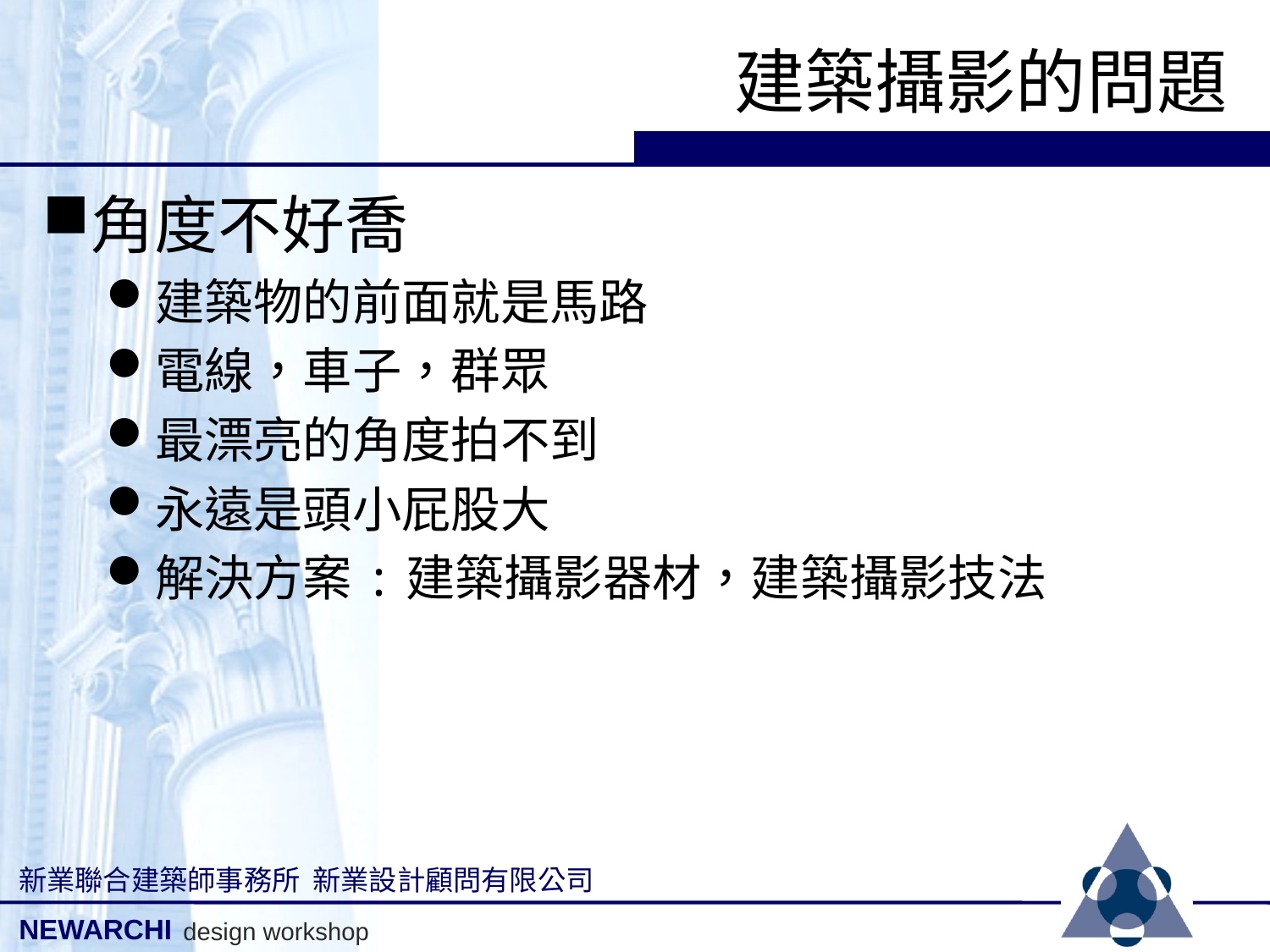

# 建築攝影的問題
角度不好喬
建築物的前面就是馬路
電線，車子，群眾
最漂亮的角度拍不到
永遠是頭小屁股大
解決方案:建築攝影器材，建築攝影技法